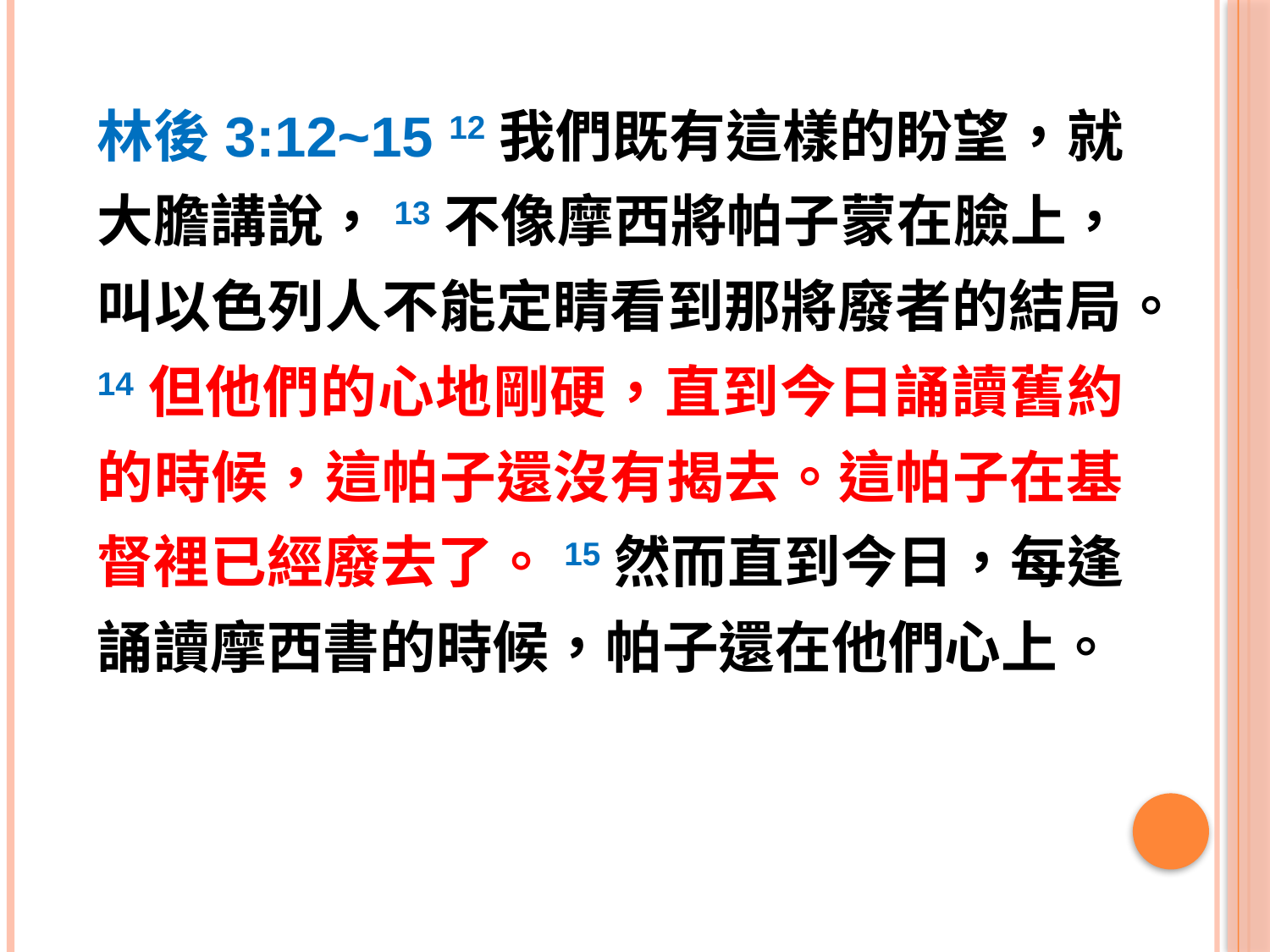

林後3:12~15 12我們既有這樣的盼望，就大膽講說，13不像摩西將帕子蒙在臉上，叫以色列人不能定睛看到那將廢者的結局。14但他們的心地剛硬，直到今日誦讀舊約的時候，這帕子還沒有揭去。這帕子在基督裡已經廢去了。15然而直到今日，每逢誦讀摩西書的時候，帕子還在他們心上。